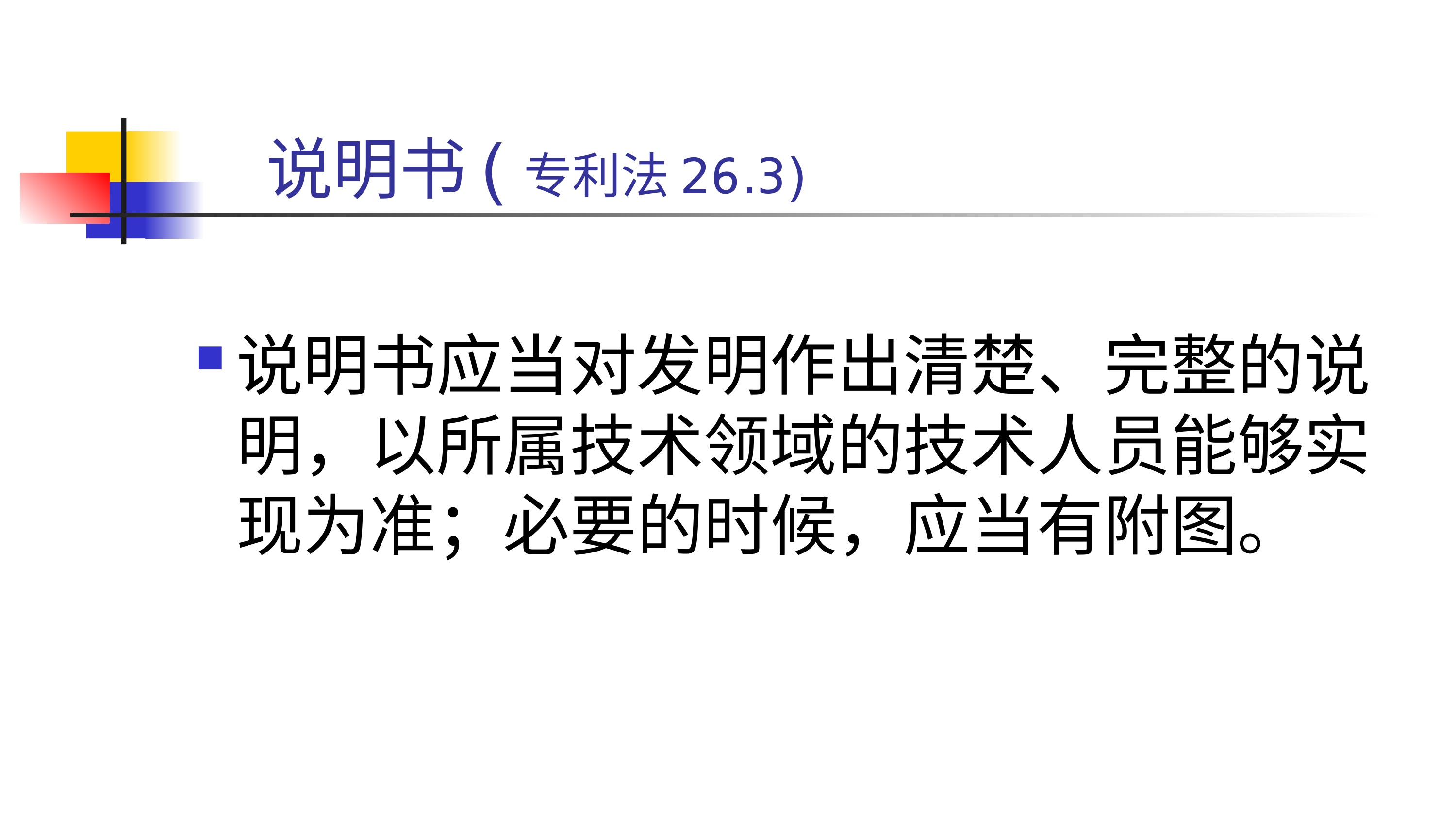

# 说明书(专利法26.3)

说明书应当对发明作出清楚、完整的说明，以所属技术领域的技术人员能够实现为准；必要的时候，应当有附图。